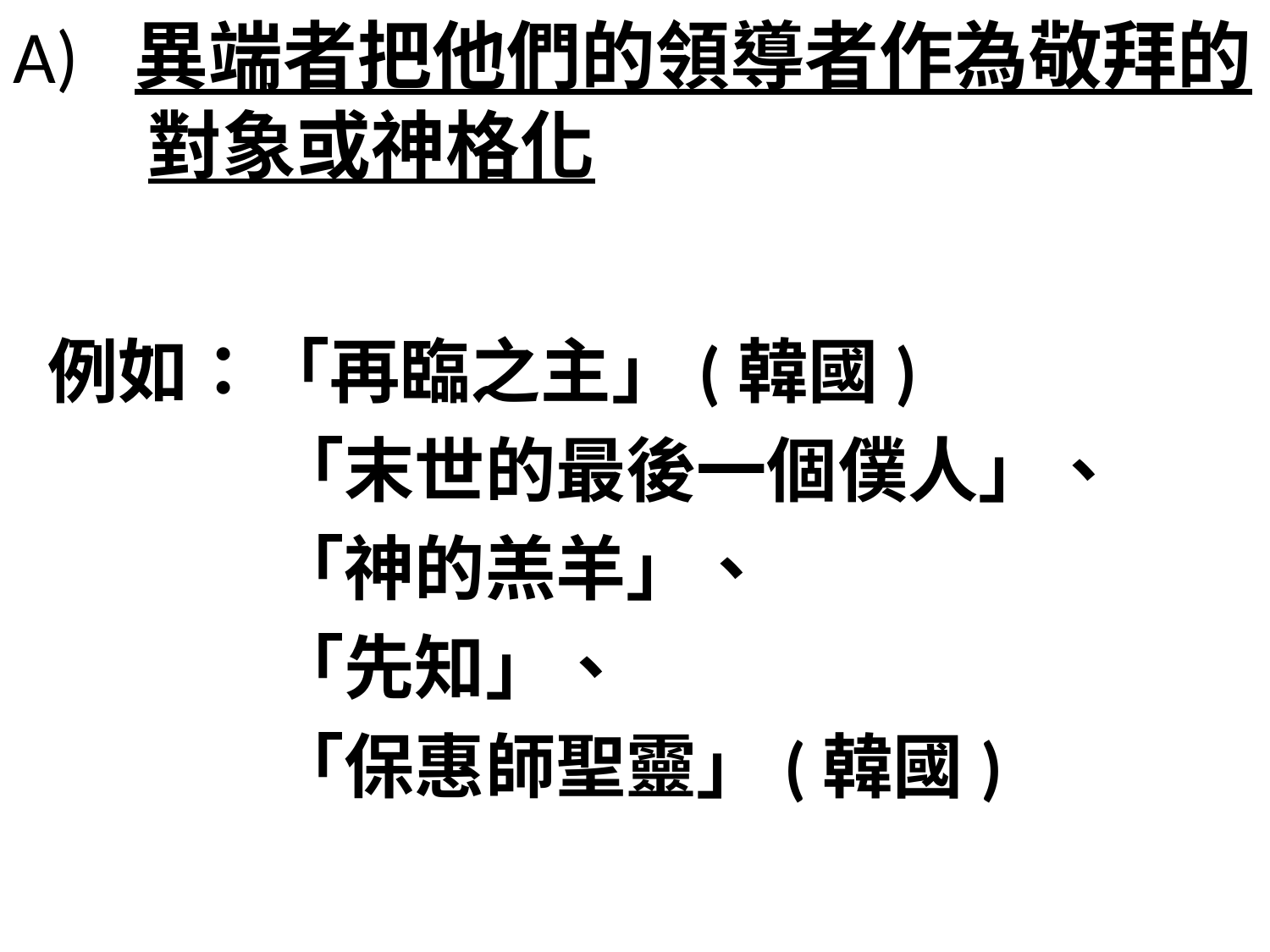

# A)	異端者把他們的領導者作為敬拜的 對象或神格化

例如：「再臨之主」(韓國)
             「末世的最後一個僕人」、
             「神的羔羊」、
             「先知」、
             「保惠師聖靈」(韓國)